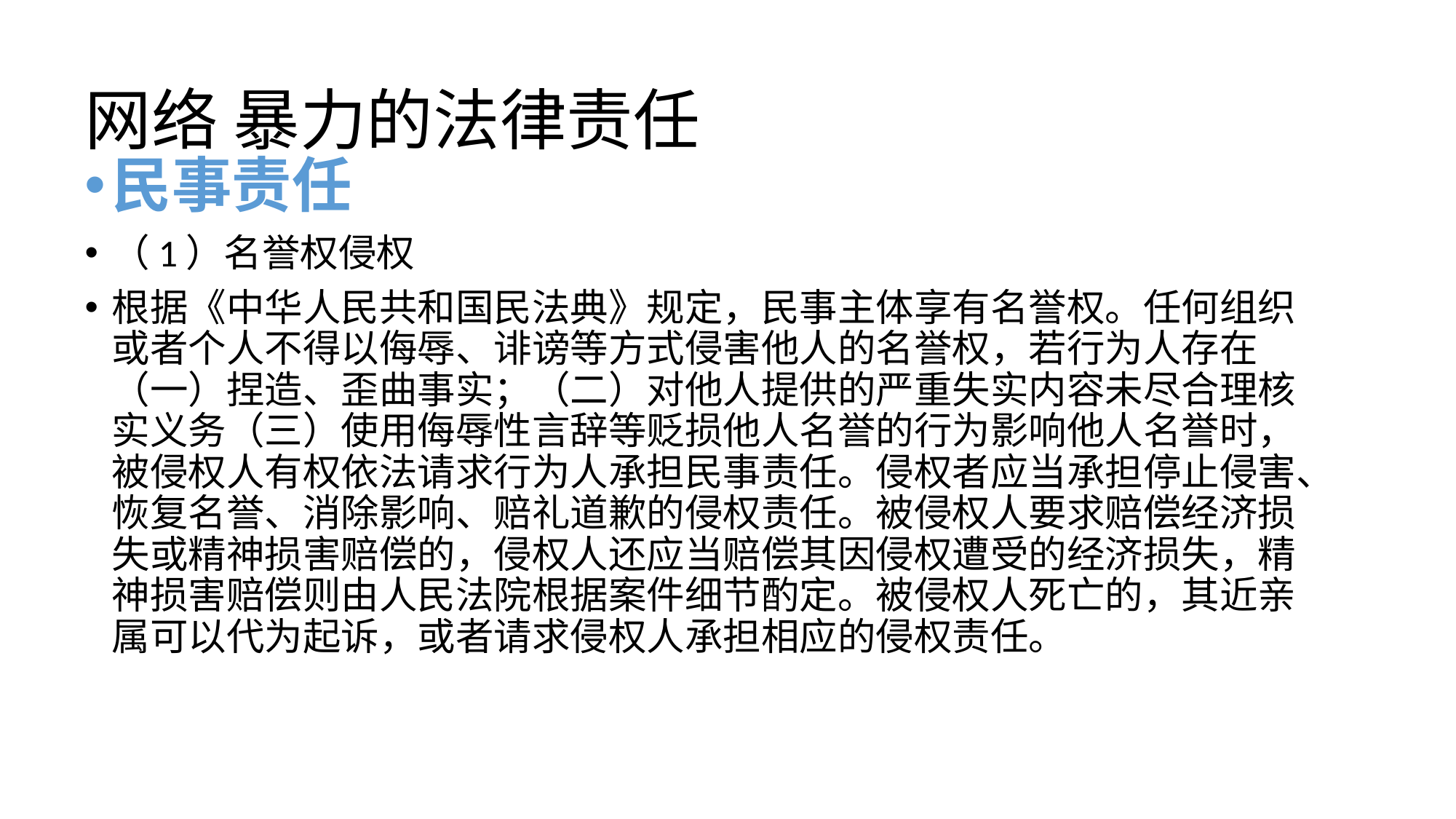

# 网络 暴力的法律责任
民事责任
（1）名誉权侵权
根据《中华人民共和国民法典》规定，民事主体享有名誉权。任何组织或者个人不得以侮辱、诽谤等方式侵害他人的名誉权，若行为人存在（一）捏造、歪曲事实；（二）对他人提供的严重失实内容未尽合理核实义务（三）使用侮辱性言辞等贬损他人名誉的行为影响他人名誉时，被侵权人有权依法请求行为人承担民事责任。侵权者应当承担停止侵害、恢复名誉、消除影响、赔礼道歉的侵权责任。被侵权人要求赔偿经济损失或精神损害赔偿的，侵权人还应当赔偿其因侵权遭受的经济损失，精神损害赔偿则由人民法院根据案件细节酌定。被侵权人死亡的，其近亲属可以代为起诉，或者请求侵权人承担相应的侵权责任。